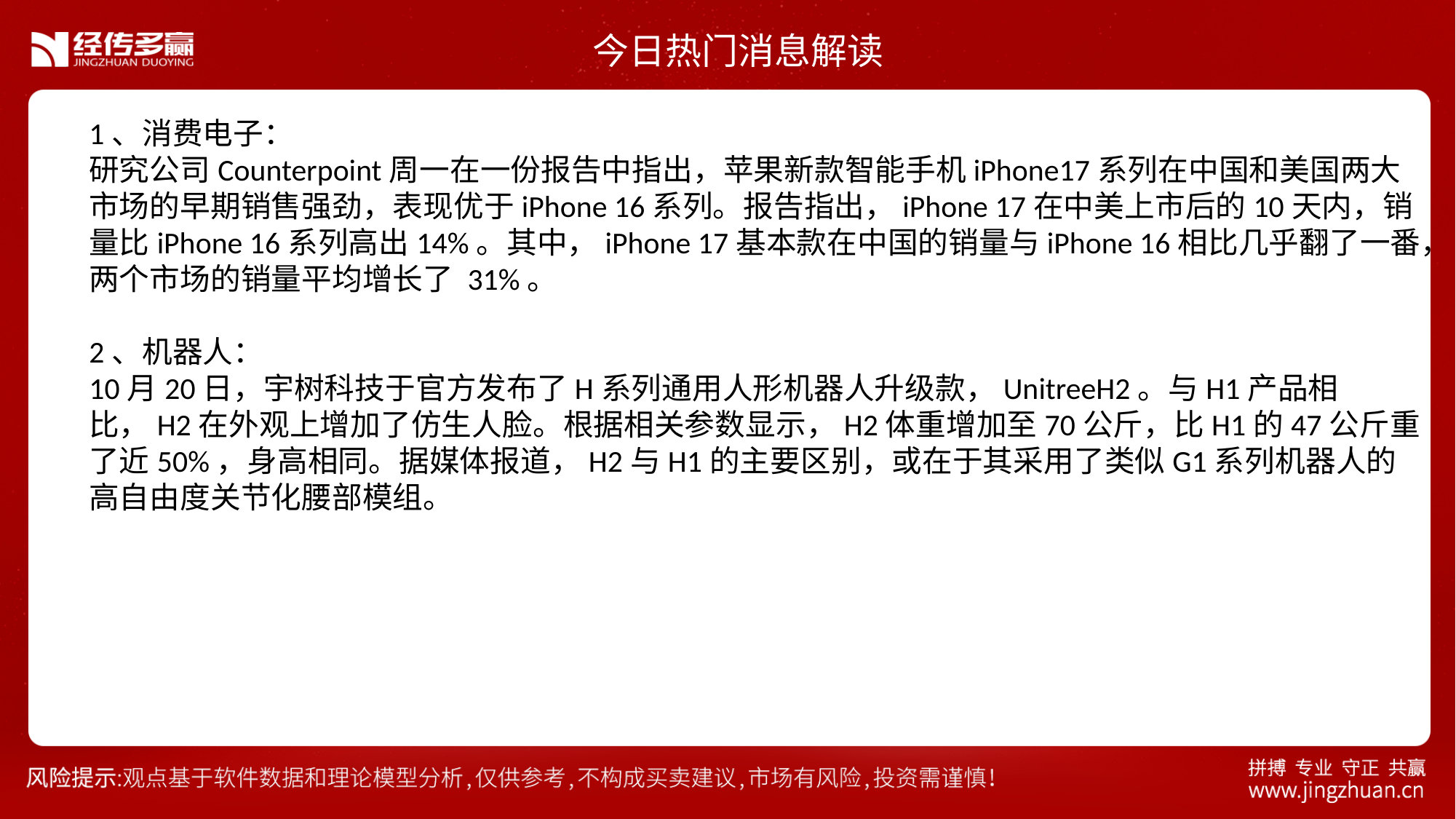

今日热门消息解读
1、消费电子：
研究公司Counterpoint周一在一份报告中指出，苹果新款智能手机iPhone17系列在中国和美国两大市场的早期销售强劲，表现优于iPhone 16系列。报告指出，iPhone 17在中美上市后的10天内，销量比iPhone 16系列高出14%。其中，iPhone 17基本款在中国的销量与iPhone 16相比几乎翻了一番，两个市场的销量平均增长了 31%。

2、机器人：
10月20日，宇树科技于官方发布了H系列通用人形机器人升级款，UnitreeH2。与H1产品相比，H2在外观上增加了仿生人脸。根据相关参数显示，H2体重增加至70公斤，比H1的47公斤重了近50%，身高相同。据媒体报道，H2与H1的主要区别，或在于其采用了类似G1系列机器人的高自由度关节化腰部模组。